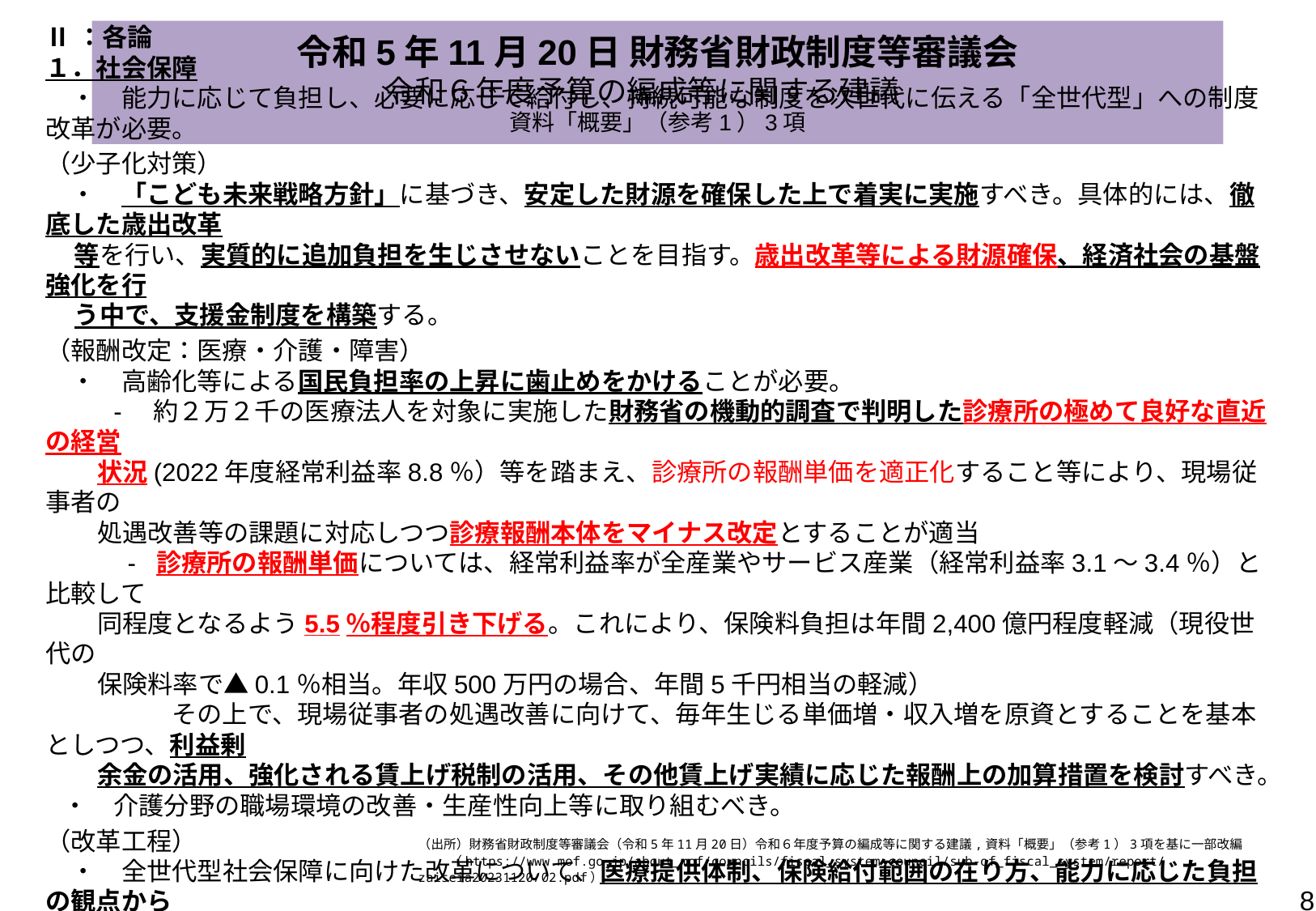

令和5年11月20日 財務省財政制度等審議会
令和６年度予算の編成等に関する建議
資料「概要」（参考1）3項
Ⅱ：各論
１．社会保障
　・　能力に応じて負担し、必要に応じて給付し、持続可能な制度を次世代に伝える「全世代型」への制度改革が必要。
（少子化対策）
　・　「こども未来戦略方針」に基づき、安定した財源を確保した上で着実に実施すべき。具体的には、徹底した歳出改革
    等を行い、実質的に追加負担を生じさせないことを目指す。歳出改革等による財源確保、経済社会の基盤強化を行
    う中で、支援金制度を構築する。
（報酬改定：医療・介護・障害）
　・　高齢化等による国民負担率の上昇に歯止めをかけることが必要。
　　  -　約２万２千の医療法人を対象に実施した財務省の機動的調査で判明した診療所の極めて良好な直近の経営
        状況(2022年度経常利益率8.8％）等を踏まえ、診療所の報酬単価を適正化すること等により、現場従事者の
        処遇改善等の課題に対応しつつ診療報酬本体をマイナス改定とすることが適当
　　　-  診療所の報酬単価については、経常利益率が全産業やサービス産業（経常利益率3.1～3.4％）と比較して
        同程度となるよう5.5％程度引き下げる。これにより、保険料負担は年間2,400億円程度軽減（現役世代の
        保険料率で▲0.1％相当。年収500万円の場合、年間5千円相当の軽減）
　　　　　その上で、現場従事者の処遇改善に向けて、毎年生じる単価増・収入増を原資とすることを基本としつつ、利益剰
        余金の活用、強化される賃上げ税制の活用、その他賃上げ実績に応じた報酬上の加算措置を検討すべき。
  ・　介護分野の職場環境の改善・生産性向上等に取り組むべき。
（改革工程）
　・　全世代型社会保障に向けた改革について、医療提供体制、保険給付範囲の在り方、能力に応じた負担の観点から
    検討が必要
（出所）財務省財政制度等審議会（令和5年11月20日）令和６年度予算の編成等に関する建議,資料「概要」（参考1）3項を基に一部改編
          （https://www.mof.go.jp/about_mof/councils/fiscal_system_council/sub-of_fiscal_system/report/zaiseia20231120/02.pdf）
8